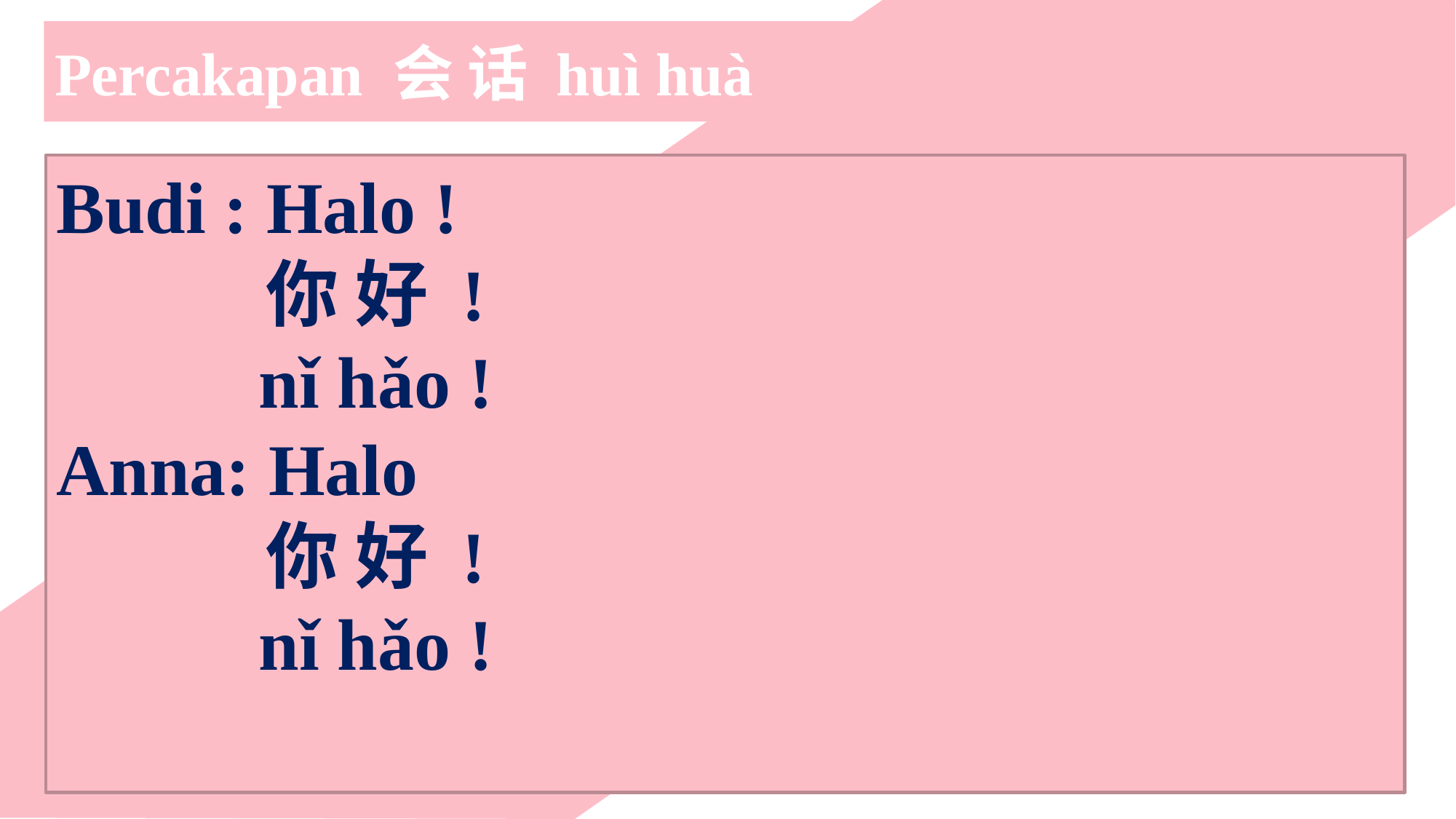

Percakapan 会 话 huì huà
Budi : Halo !
	     你 好 !
nǐ hǎo !
Anna: Halo
	     你 好 !
nǐ hǎo !